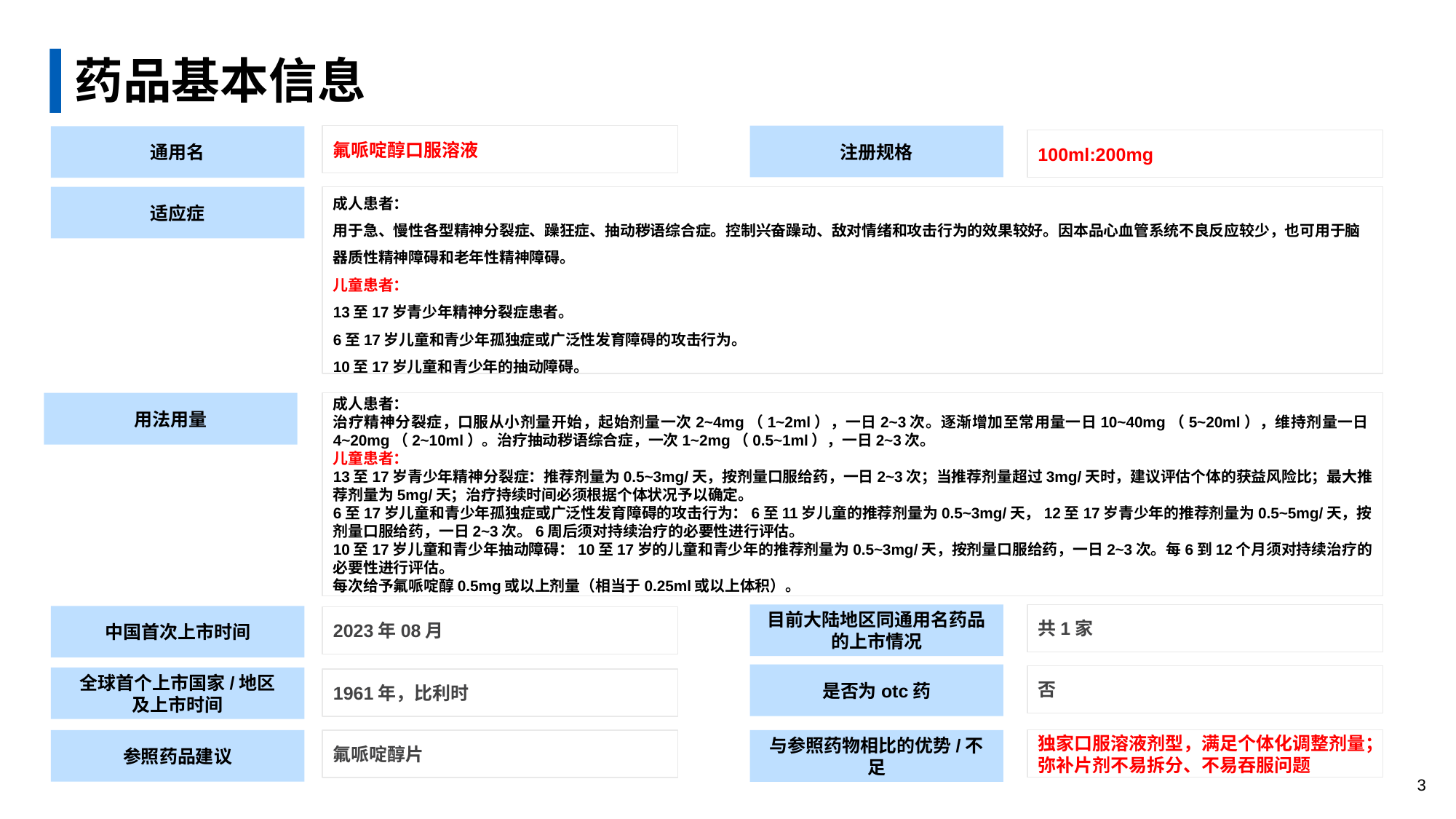

# 药品基本信息
注册规格
氟哌啶醇口服溶液
通用名
100ml:200mg
成人患者：
用于急、慢性各型精神分裂症、躁狂症、抽动秽语综合症。控制兴奋躁动、敌对情绪和攻击行为的效果较好。因本品心血管系统不良反应较少，也可用于脑器质性精神障碍和老年性精神障碍。
儿童患者：
13至17岁青少年精神分裂症患者。
6至17岁儿童和青少年孤独症或广泛性发育障碍的攻击行为。
10至17岁儿童和青少年的抽动障碍。
适应症
用法用量
成人患者：
治疗精神分裂症，口服从小剂量开始，起始剂量一次2~4mg（1~2ml），一日2~3次。逐渐增加至常用量一日10~40mg（5~20ml），维持剂量一日4~20mg（2~10ml）。治疗抽动秽语综合症，一次1~2mg（0.5~1ml），一日2~3次。
儿童患者：
13至17岁青少年精神分裂症：推荐剂量为0.5~3mg/天，按剂量口服给药，一日2~3次；当推荐剂量超过3mg/天时，建议评估个体的获益风险比；最大推荐剂量为5mg/天；治疗持续时间必须根据个体状况予以确定。
6至17岁儿童和青少年孤独症或广泛性发育障碍的攻击行为：6至11岁儿童的推荐剂量为0.5~3mg/天，12至17岁青少年的推荐剂量为0.5~5mg/天，按剂量口服给药，一日2~3次。6周后须对持续治疗的必要性进行评估。
10至17岁儿童和青少年抽动障碍：10至17岁的儿童和青少年的推荐剂量为0.5~3mg/天，按剂量口服给药，一日2~3次。每6到12个月须对持续治疗的必要性进行评估。
每次给予氟哌啶醇0.5mg或以上剂量（相当于0.25ml或以上体积）。
共1家
目前大陆地区同通用名药品的上市情况
中国首次上市时间
2023年08月
是否为otc药
否
全球首个上市国家/地区
及上市时间
1961年，比利时
独家口服溶液剂型，满足个体化调整剂量；弥补片剂不易拆分、不易吞服问题
参照药品建议
氟哌啶醇片
与参照药物相比的优势/不足